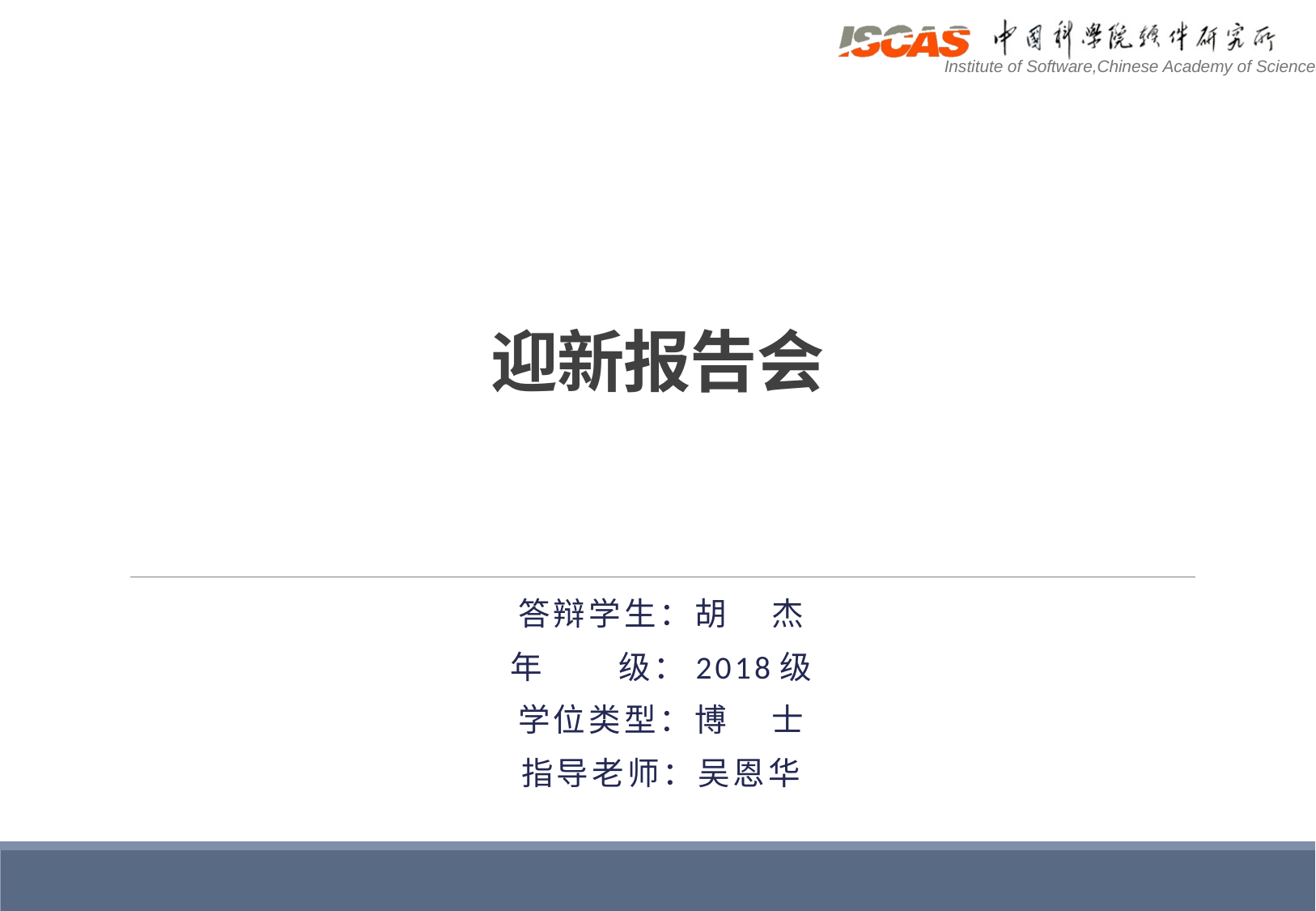

# 迎新报告会
答辩学生：胡    杰
年       级：2018级
学位类型：博    士
指导老师：吴恩华